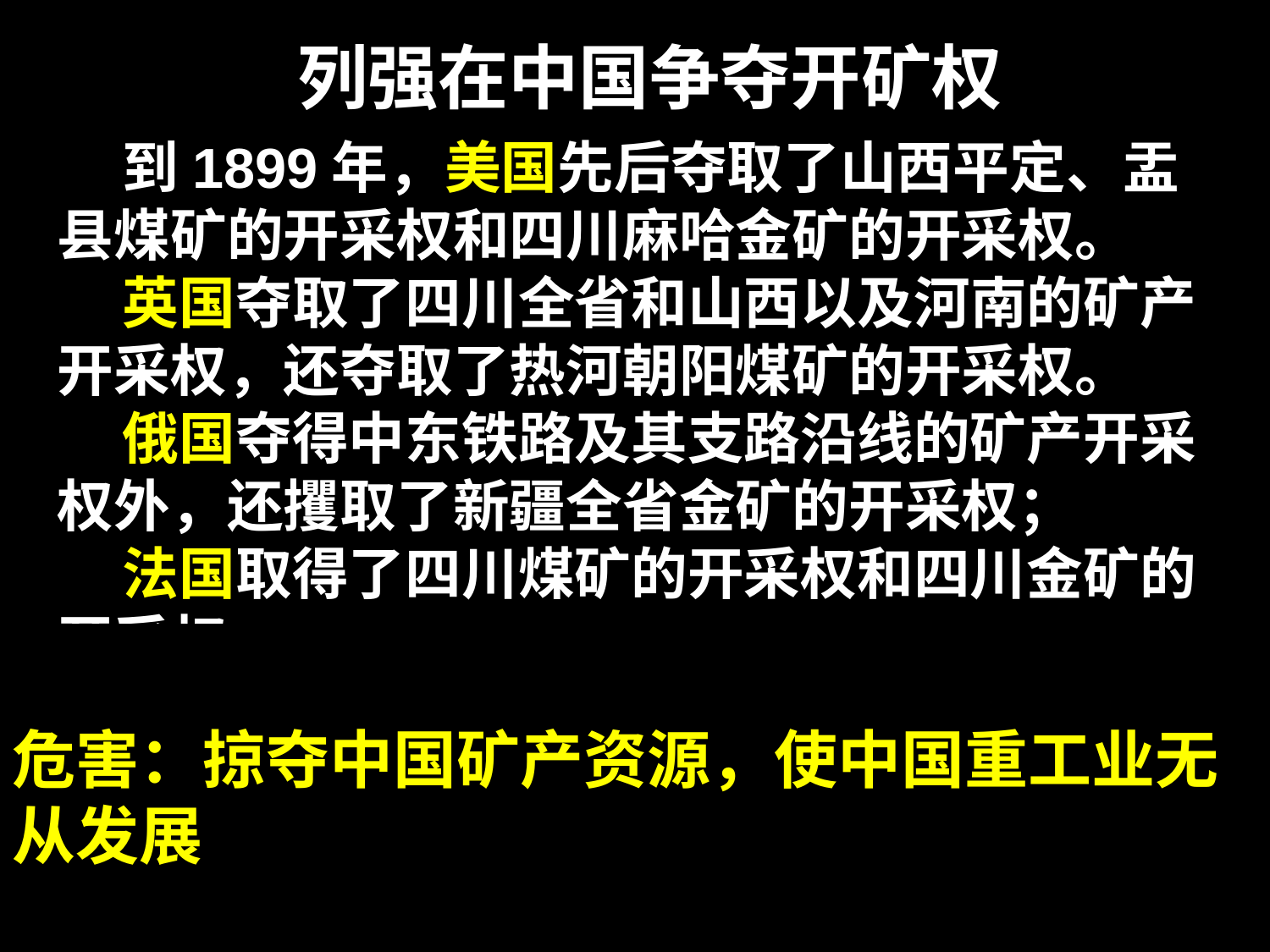

列强在中国争夺开矿权
    到1899年，美国先后夺取了山西平定、盂县煤矿的开采权和四川麻哈金矿的开采权。
    英国夺取了四川全省和山西以及河南的矿产开采权，还夺取了热河朝阳煤矿的开采权。
    俄国夺得中东铁路及其支路沿线的矿产开采权外，还攫取了新疆全省金矿的开采权；
    法国取得了四川煤矿的开采权和四川金矿的开采权；
    德国取得了山东各地矿产的开采权。
   ——选自《中国近代史》，中华书局1983年版。

危害：掠夺中国矿产资源，使中国重工业无从发展